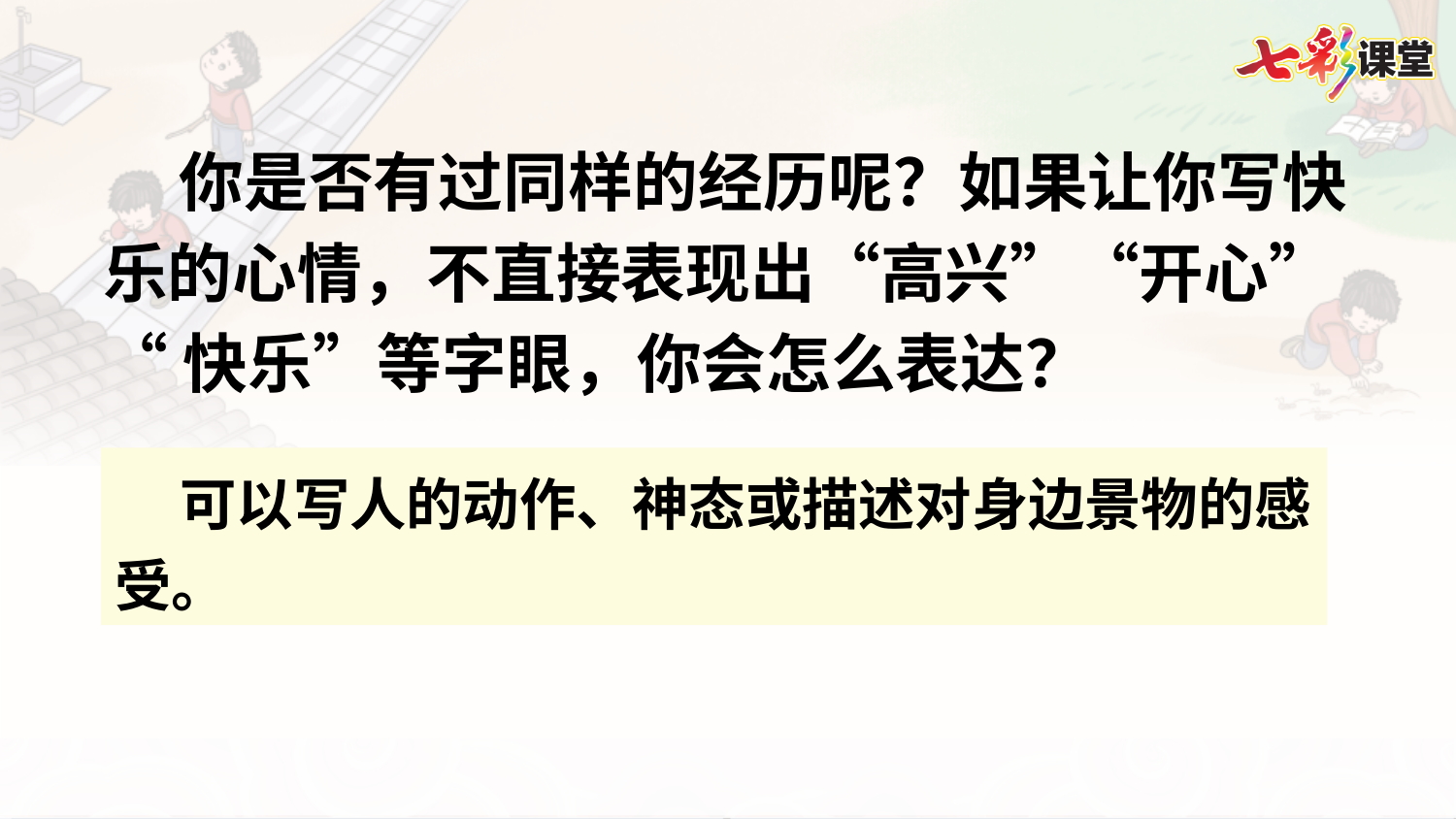

你是否有过同样的经历呢？如果让你写快乐的心情，不直接表现出“高兴”“开心”
“快乐”等字眼，你会怎么表达？
    可以写人的动作、神态或描述对身边景物的感受。